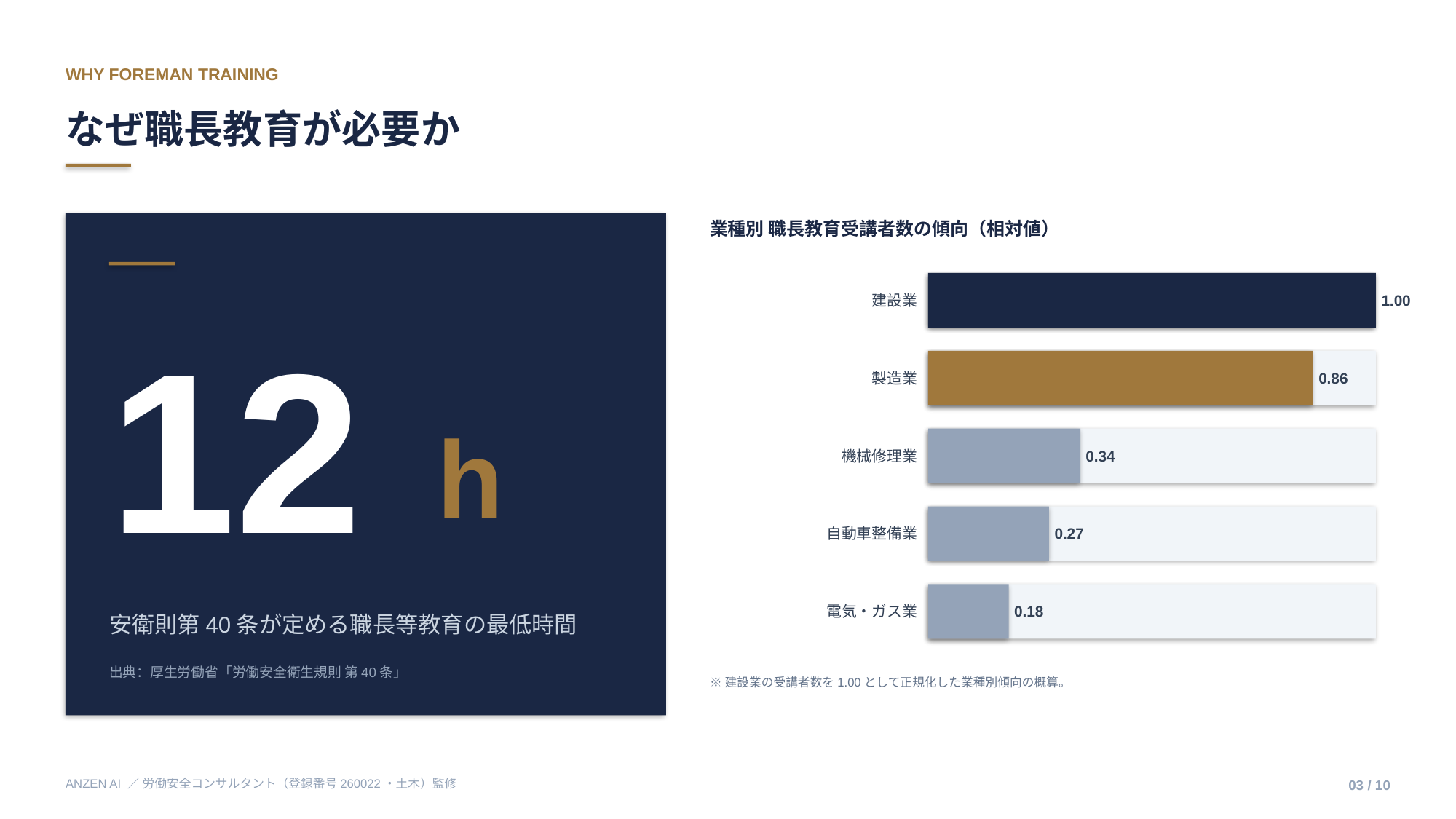

WHY FOREMAN TRAINING
なぜ職長教育が必要か

業種別 職長教育受講者数の傾向（相対値）

建設業
1.00
12

製造業
0.86
h

機械修理業
0.34

自動車整備業
0.27

電気・ガス業
0.18
安衛則第40条が定める職長等教育の最低時間
出典：厚生労働省「労働安全衛生規則 第40条」
※建設業の受講者数を1.00として正規化した業種別傾向の概算。
ANZEN AI ／ 労働安全コンサルタント（登録番号260022・土木）監修
03 / 10